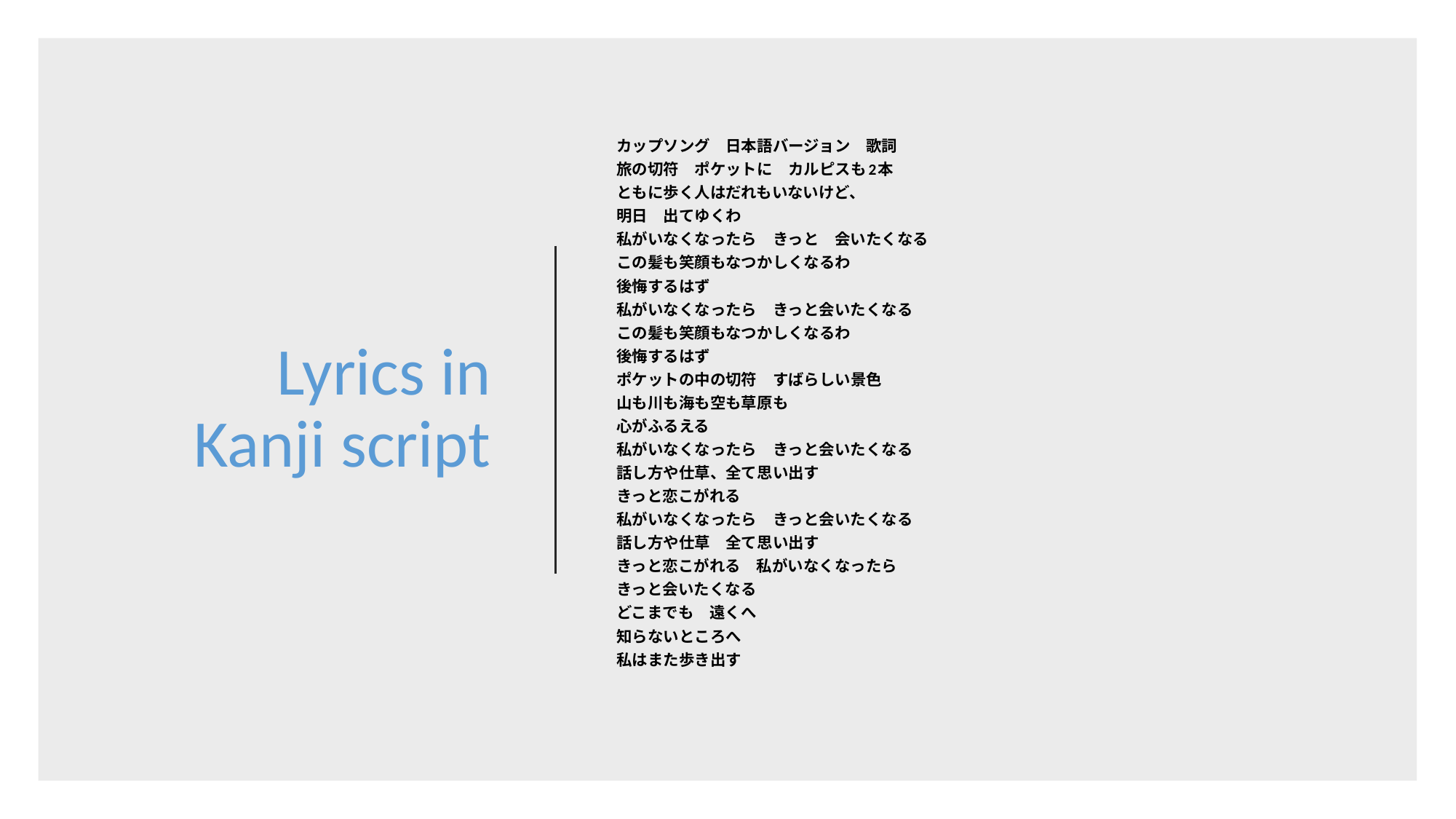

# Lyrics in Kanji script
カップソング　日本語バージョン　歌詞
旅の切符　ポケットに　カルピスも2本
ともに歩く人はだれもいないけど、
明日　出てゆくわ
私がいなくなったら　きっと　会いたくなる
この髪も笑顔もなつかしくなるわ
後悔するはず
私がいなくなったら　きっと会いたくなる
この髪も笑顔もなつかしくなるわ
後悔するはず
ポケットの中の切符　すばらしい景色
山も川も海も空も草原も
心がふるえる
私がいなくなったら　きっと会いたくなる
話し方や仕草、全て思い出す
きっと恋こがれる
私がいなくなったら　きっと会いたくなる
話し方や仕草　全て思い出す
きっと恋こがれる　私がいなくなったら
きっと会いたくなる
どこまでも　遠くへ
知らないところへ
私はまた歩き出す